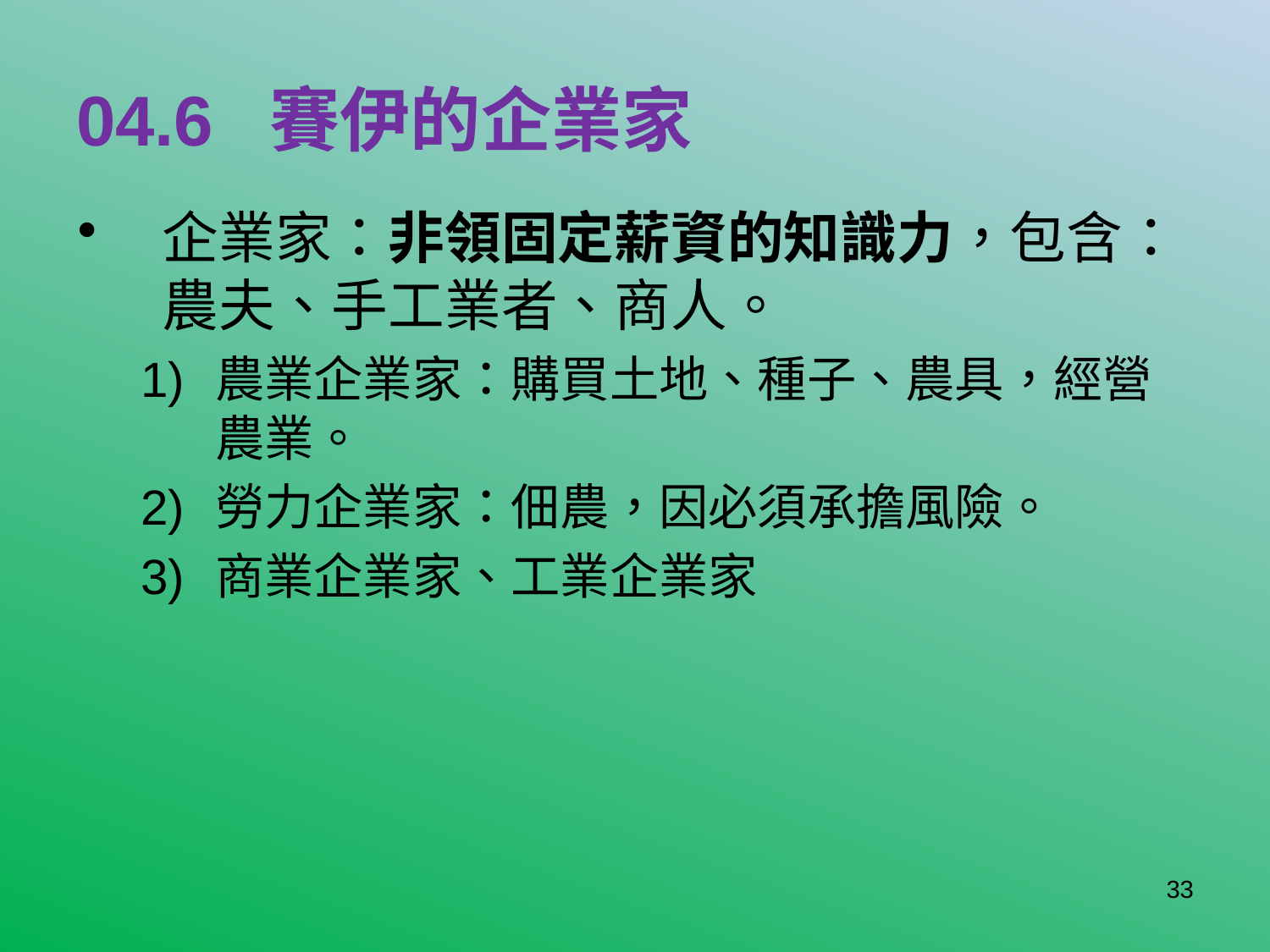

# 04.6  賽伊的企業家
企業家：非領固定薪資的知識力，包含：農夫、手工業者、商人。
農業企業家：購買土地、種子、農具，經營農業。
勞力企業家：佃農，因必須承擔風險。
商業企業家、工業企業家

33